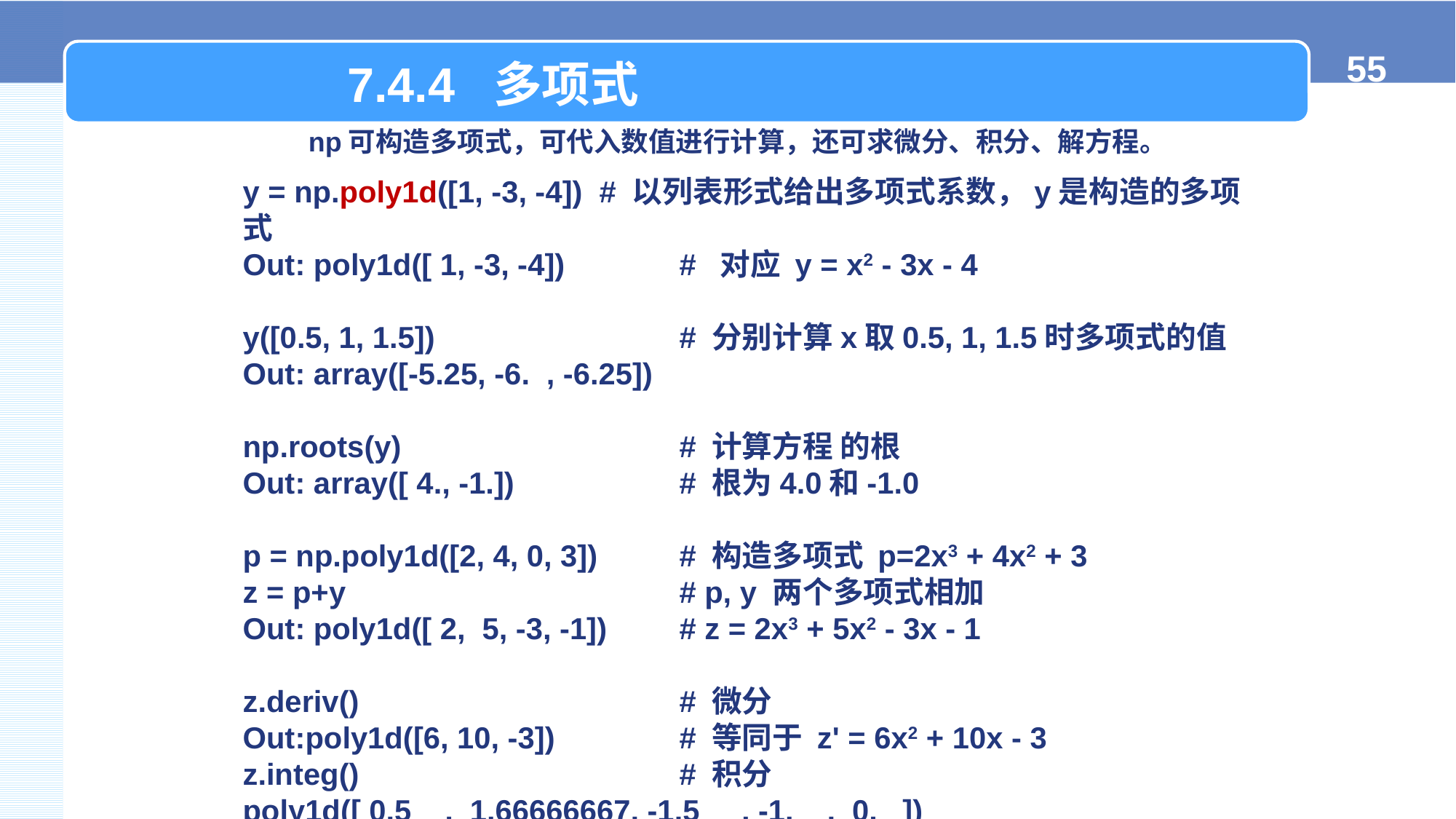

7.4.4  多项式
np可构造多项式，可代入数值进行计算，还可求微分、积分、解方程。
y = np.poly1d([1, -3, -4])  # 以列表形式给出多项式系数，y是构造的多项式
Out: poly1d([ 1, -3, -4])    	#  对应 y = x2 - 3x - 4

y([0.5, 1, 1.5])         		# 分别计算x取0.5, 1, 1.5时多项式的值
Out: array([-5.25, -6.  , -6.25])

np.roots(y)  		         	# 计算方程 的根
Out: array([ 4., -1.])   		# 根为4.0和-1.0

p = np.poly1d([2, 4, 0, 3]) 	# 构造多项式 p=2x3 + 4x2 + 3
z = p+y                  		# p, y 两个多项式相加
Out: poly1d([ 2,  5, -3, -1])	# z = 2x3 + 5x2 - 3x - 1

z.deriv()       			# 微分
Out:poly1d([6, 10, -3])		# 等同于 z' = 6x2 + 10x - 3
z.integ()  	     		# 积分
poly1d([ 0.5    ,  1.66666667, -1.5     , -1.    ,  0.   ])